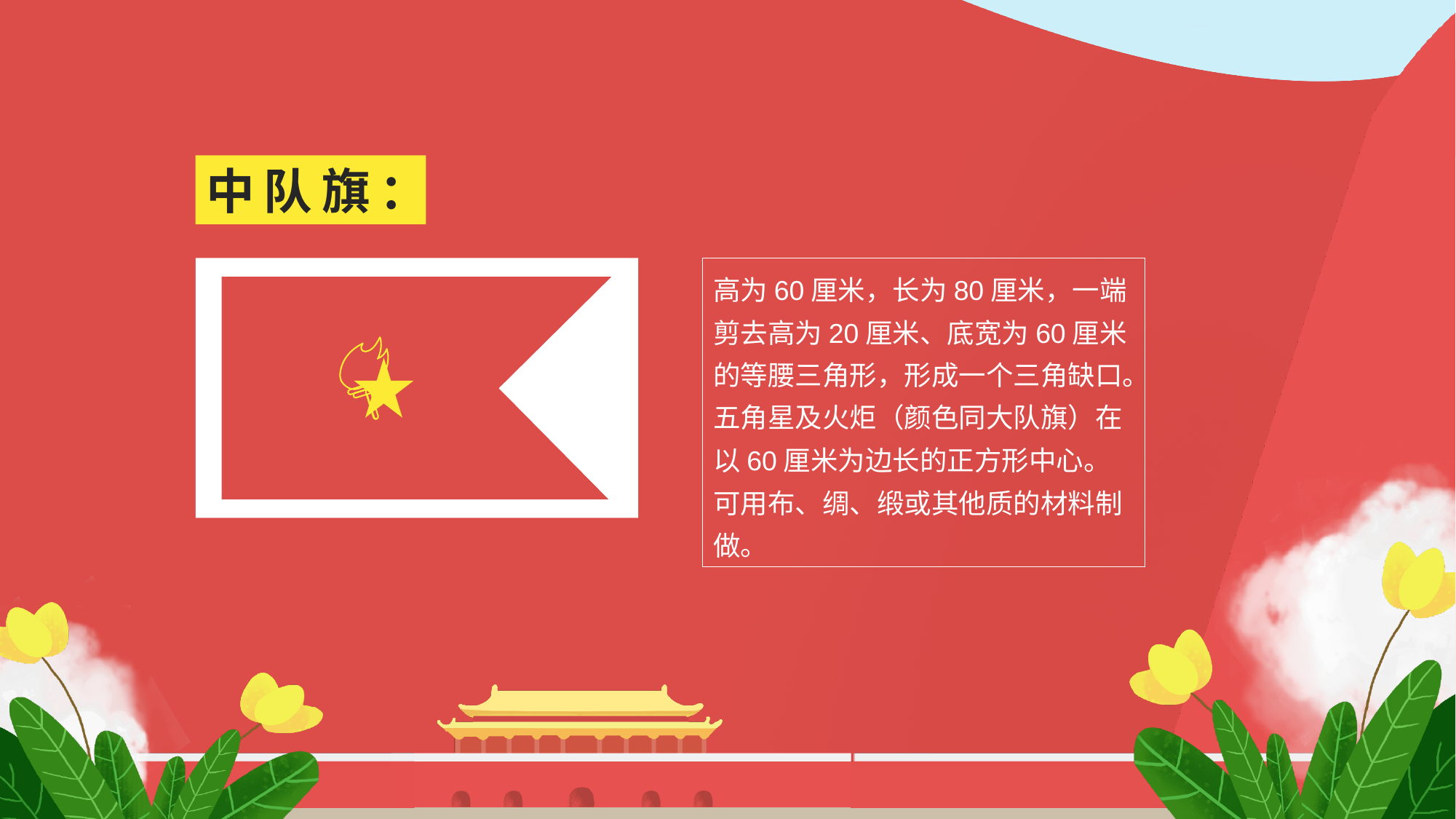

行业PPT模板http://www.1ppt.com/hangye/
中队旗：

高为60厘米，长为80厘米，一端剪去高为20厘米、底宽为60厘米的等腰三角形，形成一个三角缺口。五角星及火炬（颜色同大队旗）在以60厘米为边长的正方形中心。可用布、绸、缎或其他质的材料制做。